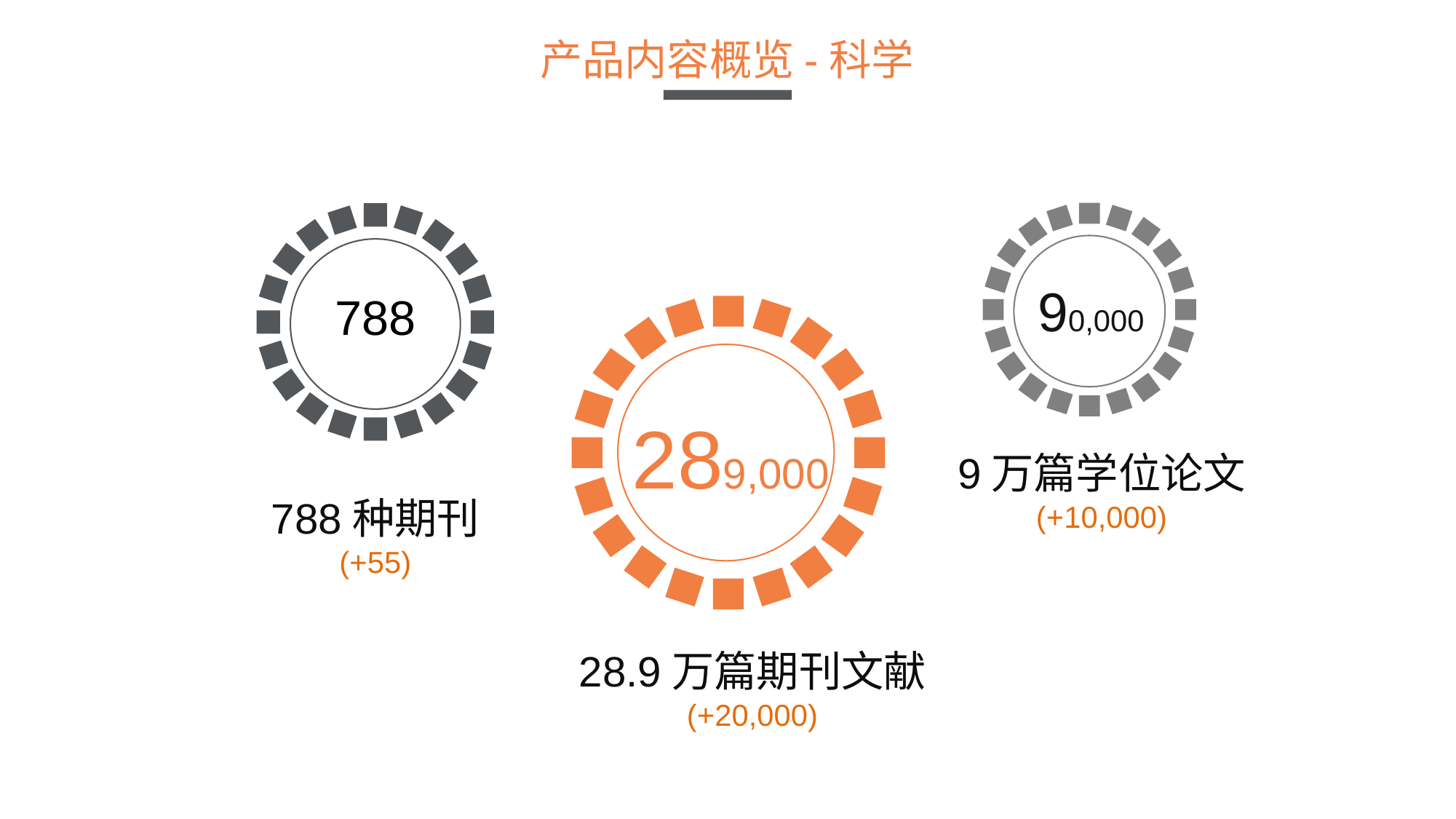

产品内容概览-科学

90,000
788

289,000
9万篇学位论文
(+10,000)
788种期刊
(+55)
28.9万篇期刊文献
(+20,000)